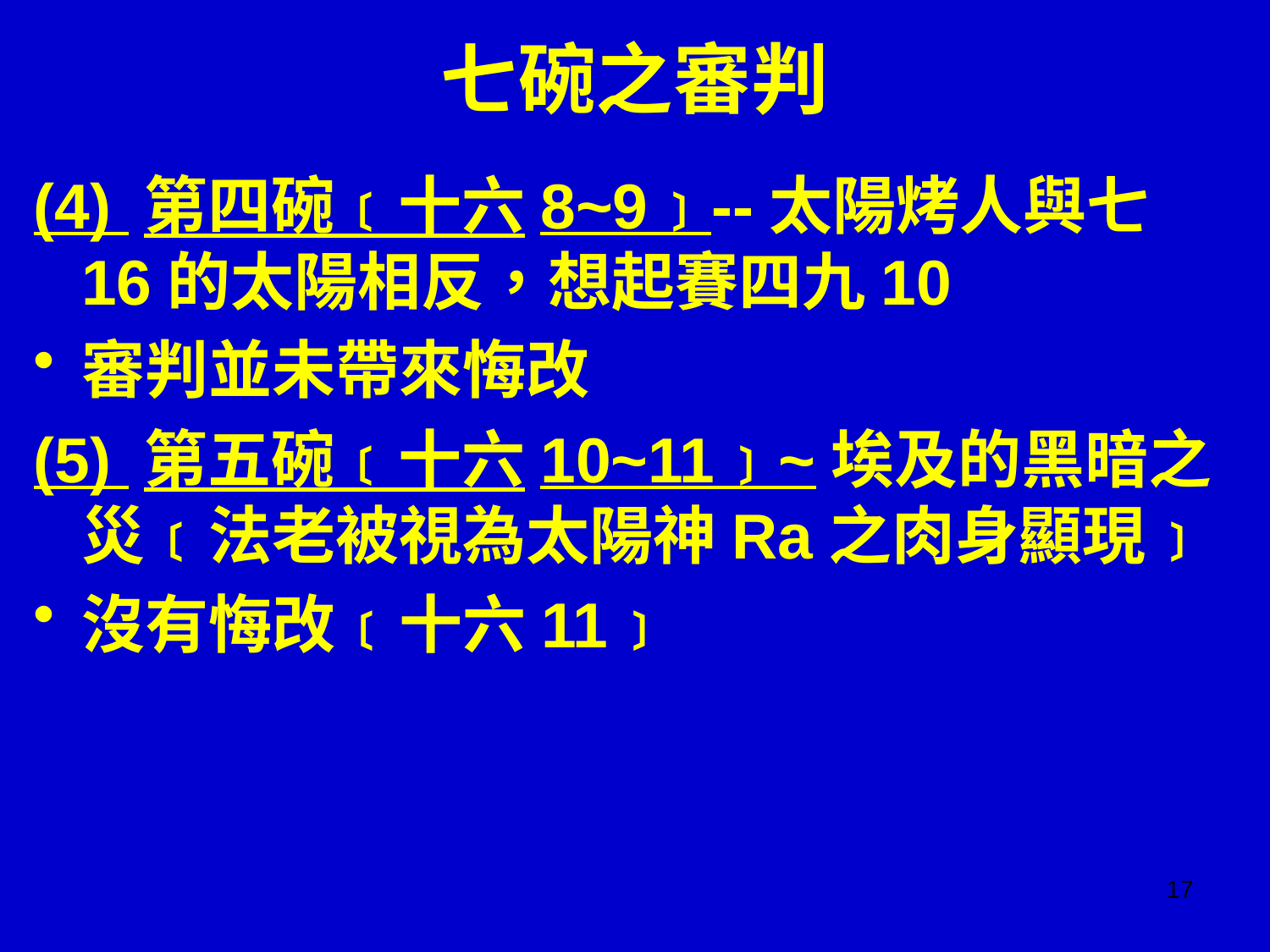

# 七碗之審判
(4) 第四碗﹝十六8~9﹞--太陽烤人與七16的太陽相反，想起賽四九10
審判並未帶來悔改
(5) 第五碗﹝十六10~11﹞~埃及的黑暗之災﹝法老被視為太陽神Ra之肉身顯現﹞
沒有悔改﹝十六11﹞
17